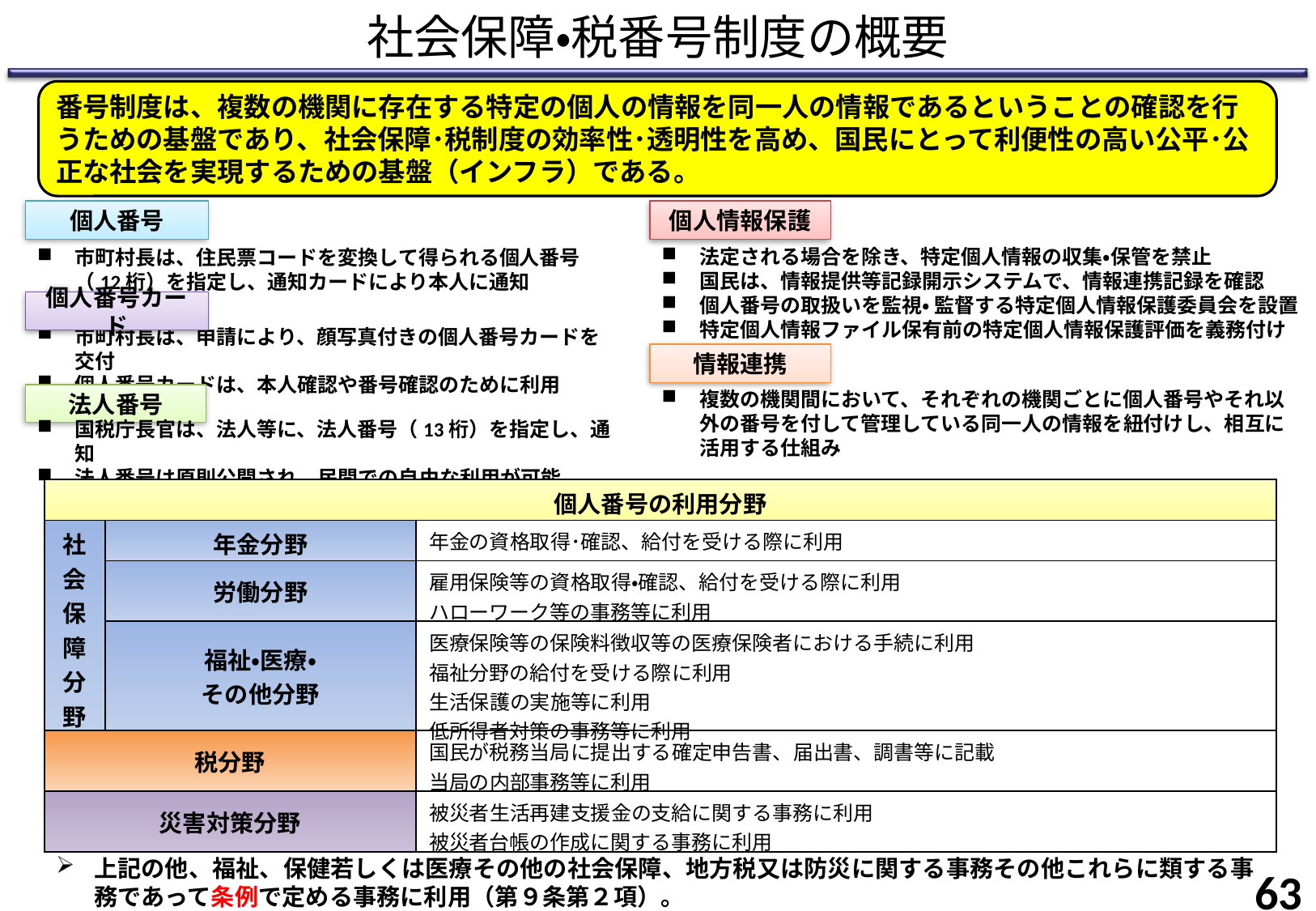

# 社会保障・税番号制度の概要
番号制度は、複数の機関に存在する特定の個人の情報を同一人の情報であるということの確認を行うための基盤であり、社会保障･税制度の効率性･透明性を高め、国民にとって利便性の高い公平･公正な社会を実現するための基盤（インフラ）である。
個人番号
個人情報保護
法定される場合を除き、特定個人情報の収集・保管を禁止
国民は、情報提供等記録開示システムで、情報連携記録を確認
個人番号の取扱いを監視・ 監督する特定個人情報保護委員会を設置
特定個人情報ファイル保有前の特定個人情報保護評価を義務付け
市町村長は、住民票コードを変換して得られる個人番号（12桁）を指定し、通知カードにより本人に通知
個人番号カード
市町村長は、申請により、顔写真付きの個人番号カードを交付
個人番号カードは、本人確認や番号確認のために利用
情報連携
複数の機関間において、それぞれの機関ごとに個人番号やそれ以外の番号を付して管理している同一人の情報を紐付けし、相互に活用する仕組み
法人番号
国税庁長官は、法人等に、法人番号（13桁）を指定し、通知
法人番号は原則公開され、民間での自由な利用が可能
| 個人番号の利用分野 |  |  |
| --- | --- | --- |
| 社会保障分野 | 年金分野 | 年金の資格取得･確認、給付を受ける際に利用 |
|  | 労働分野 | 雇用保険等の資格取得・確認、給付を受ける際に利用 ハローワーク等の事務等に利用 |
|  | 福祉・医療・ その他分野 | 医療保険等の保険料徴収等の医療保険者における手続に利用 福祉分野の給付を受ける際に利用 生活保護の実施等に利用 低所得者対策の事務等に利用 |
| 税分野 |  | 国民が税務当局に提出する確定申告書、届出書、調書等に記載 当局の内部事務等に利用 |
| 災害対策分野 |  | 被災者生活再建支援金の支給に関する事務に利用 被災者台帳の作成に関する事務に利用 |
上記の他、福祉、保健若しくは医療その他の社会保障、地方税又は防災に関する事務その他これらに類する事務であって条例で定める事務に利用（第９条第２項）。
63